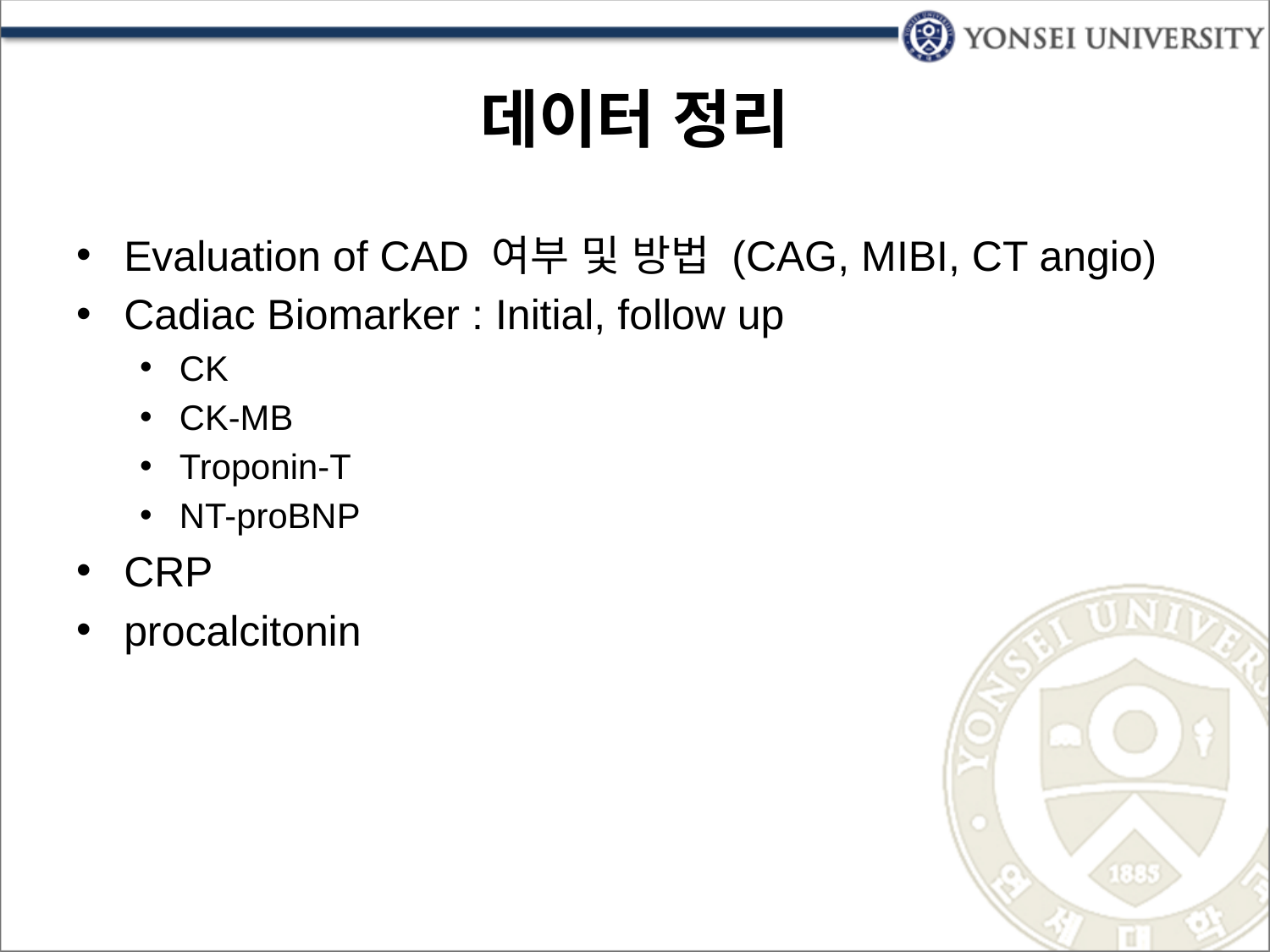

# 데이터 정리
Evaluation of CAD 여부 및 방법 (CAG, MIBI, CT angio)
Cadiac Biomarker : Initial, follow up
CK
CK-MB
Troponin-T
NT-proBNP
CRP
procalcitonin